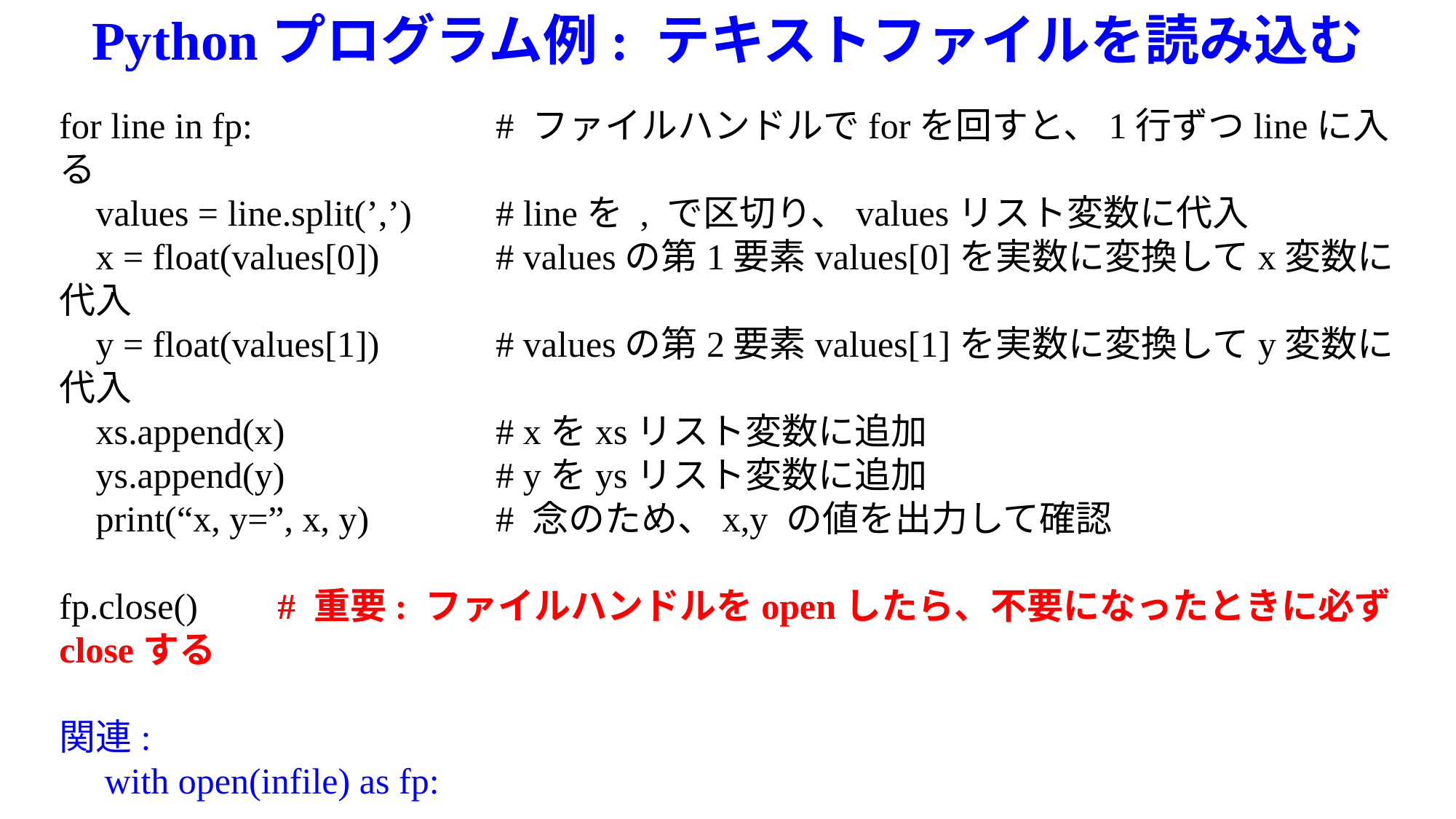

Pythonプログラム例: テキストファイルを読み込む
for line in fp:			# ファイルハンドルでforを回すと、1行ずつlineに入る
    values = line.split(’,’)	# lineを , で区切り、valuesリスト変数に代入
    x = float(values[0]) 	# valuesの第1要素values[0]を実数に変換してx変数に代入
    y = float(values[1]) 	# valuesの第2要素values[1]を実数に変換してy変数に代入
    xs.append(x) 		# xをxsリスト変数に追加
    ys.append(y) 		# yをysリスト変数に追加
    print(“x, y=”, x, y) 		# 念のため、x,y の値を出力して確認

fp.close() 	# 重要: ファイルハンドルをopenしたら、不要になったときに必ずcloseする

関連:
　with open(infile) as fp:
        …
とすると、withブロックが終了したところでfp.close()が実行されるので、
一般的にはこの書き方が推奨される